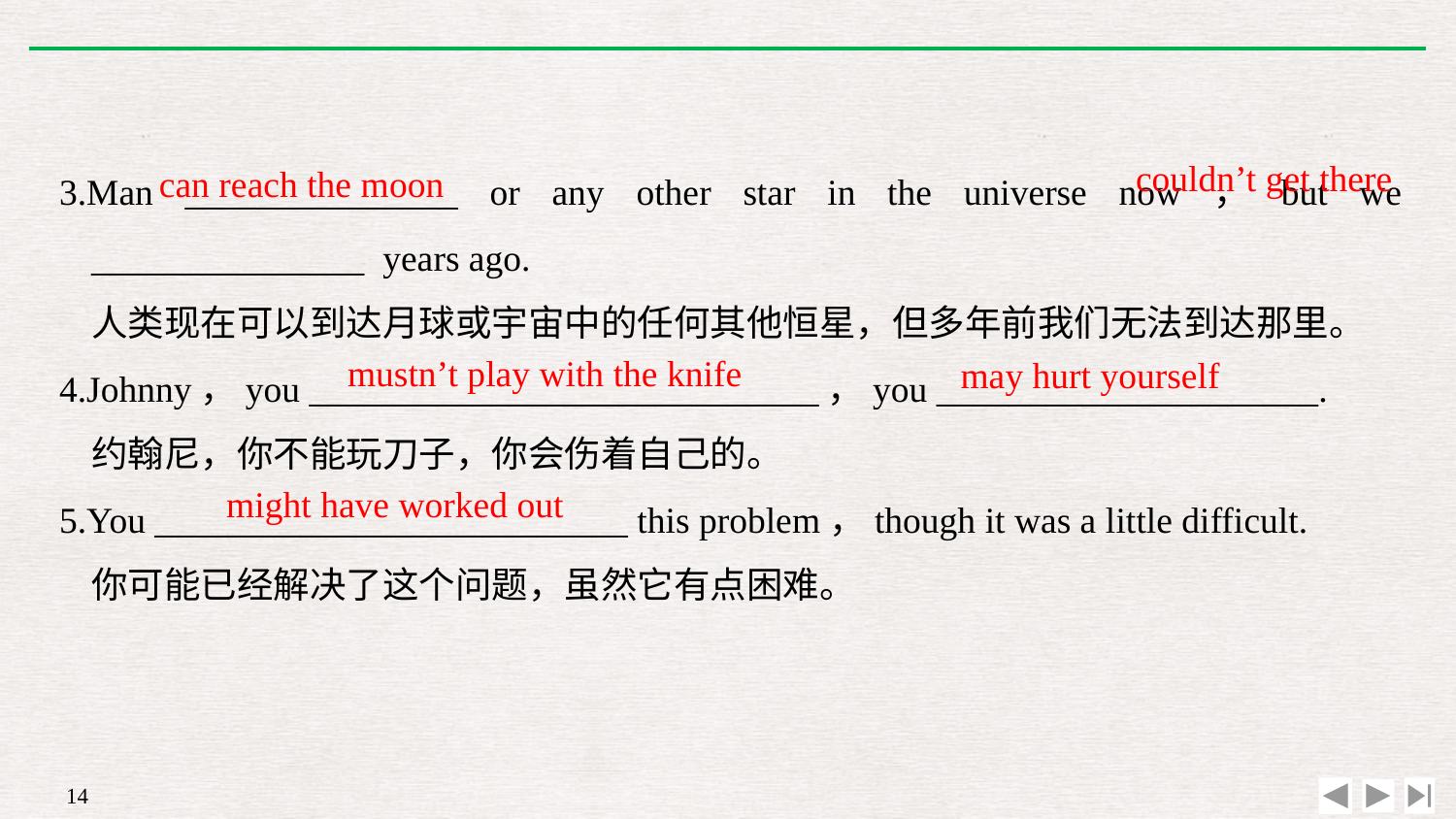

3.Man _______________ or any other star in the universe now，but we _______________  years ago.
	人类现在可以到达月球或宇宙中的任何其他恒星，但多年前我们无法到达那里。
4.Johnny，you ____________________________，you _____________________.
	约翰尼，你不能玩刀子，你会伤着自己的。
5.You __________________________ this problem，though it was a little difficult.
	你可能已经解决了这个问题，虽然它有点困难。
couldn’t get there
can reach the moon
mustn’t play with the knife
may hurt yourself
might have worked out